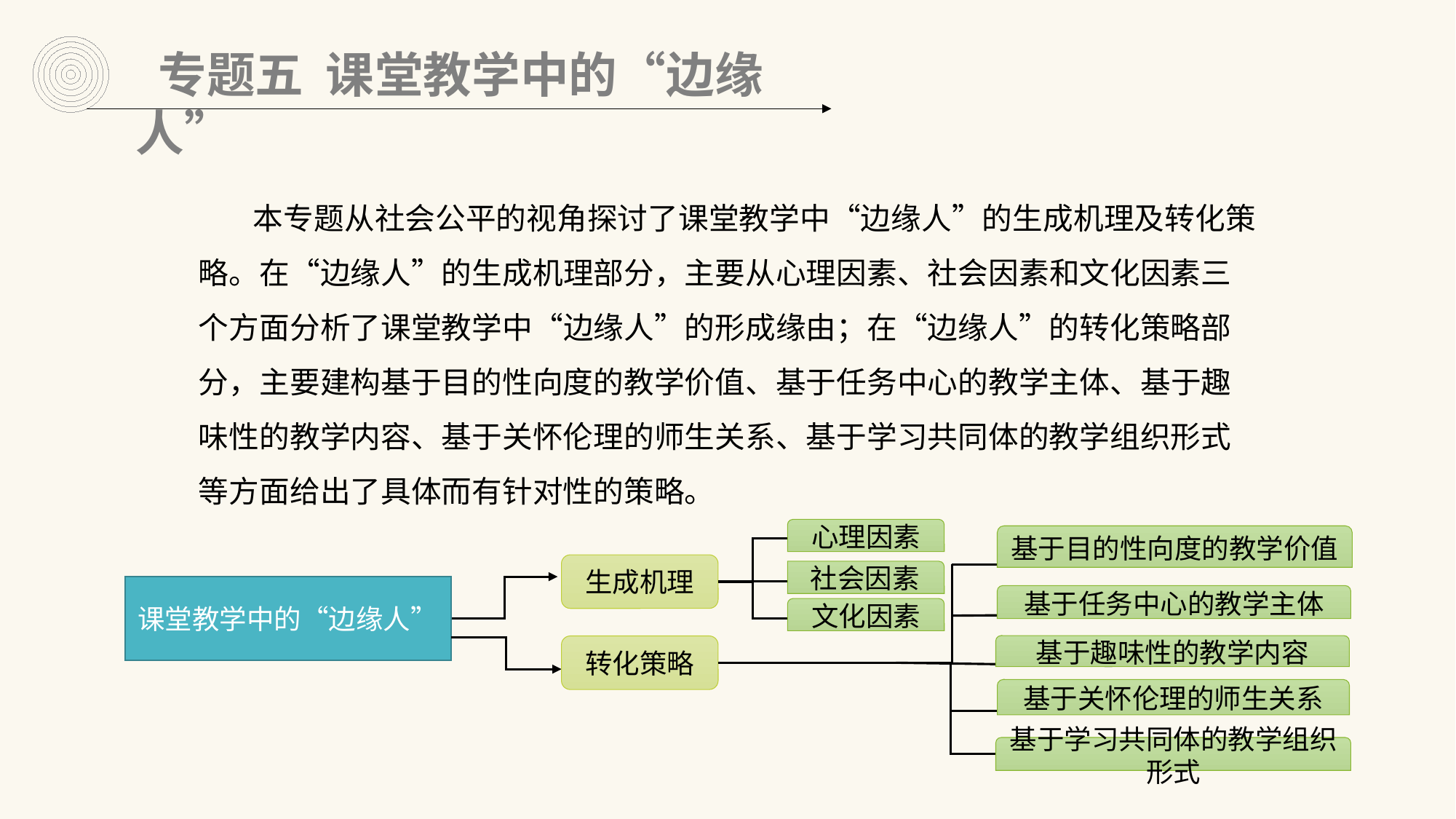

专题五  课堂教学中的“边缘人”
本专题从社会公平的视角探讨了课堂教学中“边缘人”的生成机理及转化策略。在“边缘人”的生成机理部分，主要从心理因素、社会因素和文化因素三个方面分析了课堂教学中“边缘人”的形成缘由；在“边缘人”的转化策略部分，主要建构基于目的性向度的教学价值、基于任务中心的教学主体、基于趣味性的教学内容、基于关怀伦理的师生关系、基于学习共同体的教学组织形式等方面给出了具体而有针对性的策略。
心理因素
社会因素
文化因素
生成机理
课堂教学中的“边缘人”
转化策略
基于目的性向度的教学价值
基于趣味性的教学内容
基于关怀伦理的师生关系
基于学习共同体的教学组织形式
基于任务中心的教学主体